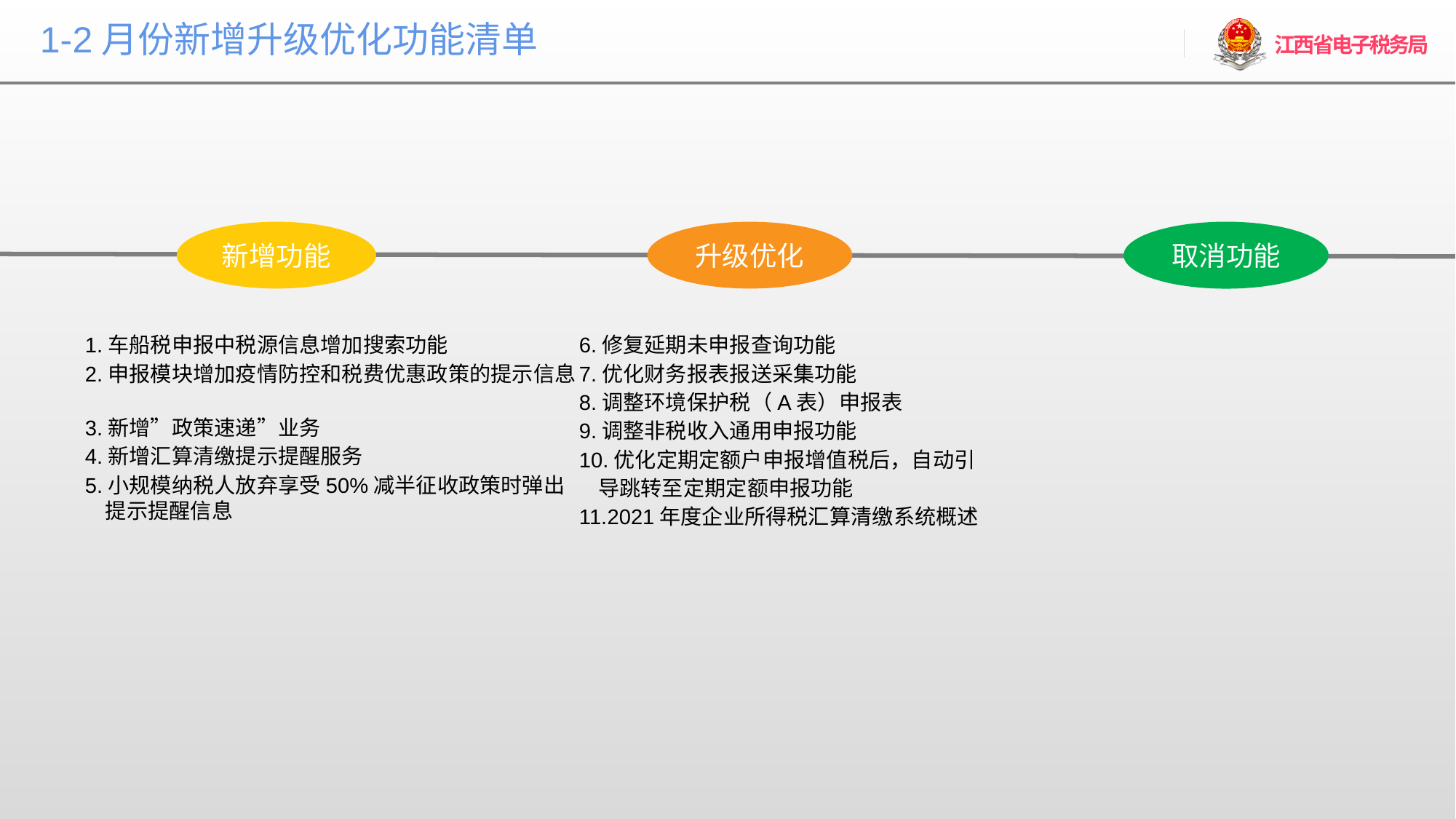

1-2月份新增升级优化功能清单
取消功能
新增功能
升级优化
1.车船税申报中税源信息增加搜索功能
2.申报模块增加疫情防控和税费优惠政策的提示信息
3.新增”政策速递”业务
4.新增汇算清缴提示提醒服务
5.小规模纳税人放弃享受50%减半征收政策时弹出提示提醒信息

6.修复延期未申报查询功能
7.优化财务报表报送采集功能
8.调整环境保护税（A表）申报表
9.调整非税收入通用申报功能
10.优化定期定额户申报增值税后，自动引
   导跳转至定期定额申报功能
11.2021年度企业所得税汇算清缴系统概述